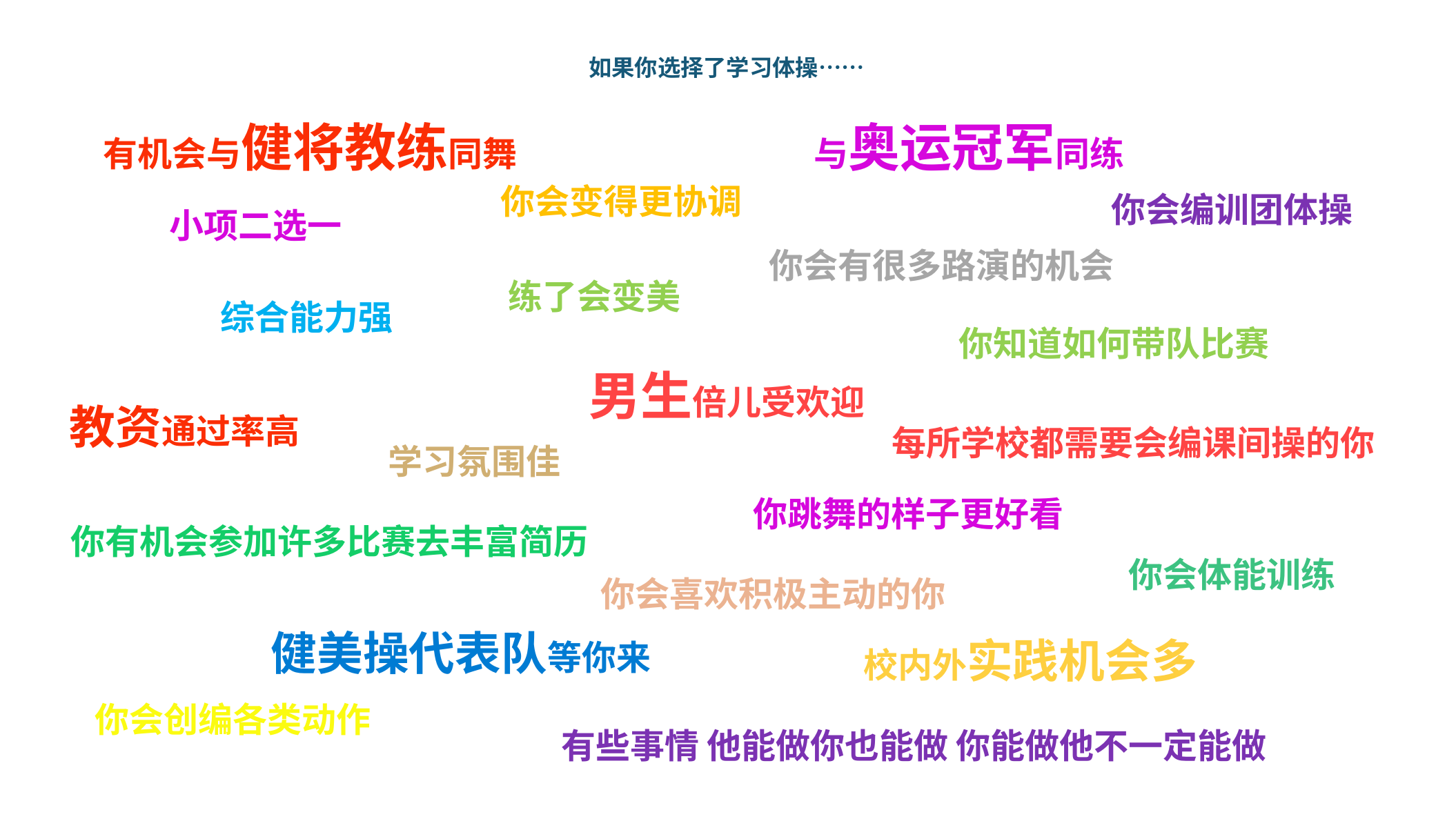

如果你选择了学习体操……
有机会与健将教练同舞
与奥运冠军同练
你会变得更协调
你会编训团体操
小项二选一
你会有很多路演的机会
练了会变美
综合能力强
你知道如何带队比赛
男生倍儿受欢迎
教资通过率高
每所学校都需要会编课间操的你
学习氛围佳
你跳舞的样子更好看
你有机会参加许多比赛去丰富简历
你会体能训练
你会喜欢积极主动的你
健美操代表队等你来
校内外实践机会多
你会创编各类动作
有些事情 他能做你也能做 你能做他不一定能做